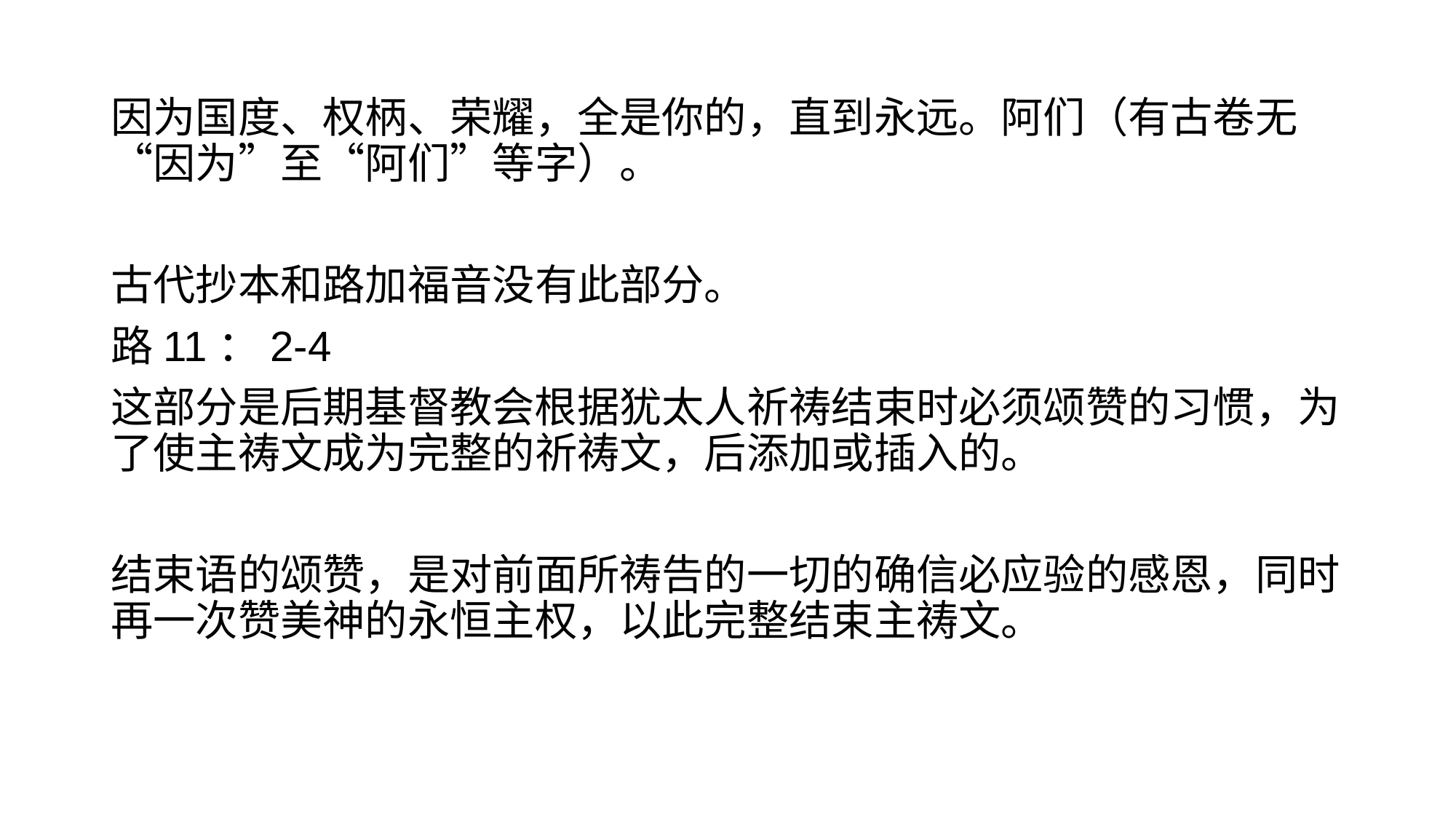

#
因为国度、权柄、荣耀，全是你的，直到永远。阿们（有古卷无“因为”至“阿们”等字）。

古代抄本和路加福音没有此部分。
路11：2-4
这部分是后期基督教会根据犹太人祈祷结束时必须颂赞的习惯，为了使主祷文成为完整的祈祷文，后添加或插入的。

结束语的颂赞，是对前面所祷告的一切的确信必应验的感恩，同时再一次赞美神的永恒主权，以此完整结束主祷文。